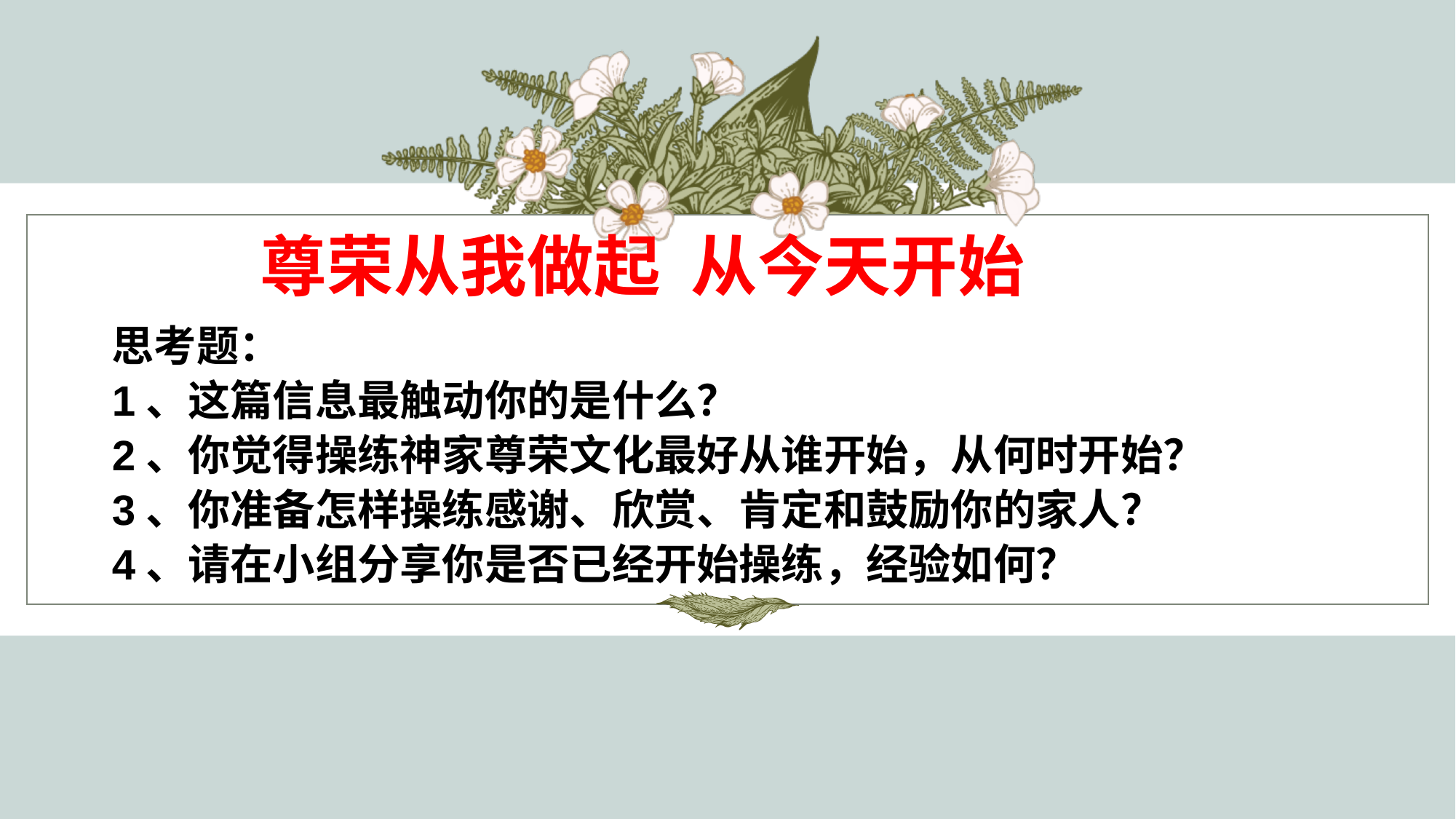

尊荣从我做起  从今天开始
思考题：
1、这篇信息最触动你的是什么？
2、你觉得操练神家尊荣文化最好从谁开始，从何时开始？
3、你准备怎样操练感谢、欣赏、肯定和鼓励你的家人？
4、请在小组分享你是否已经开始操练，经验如何？